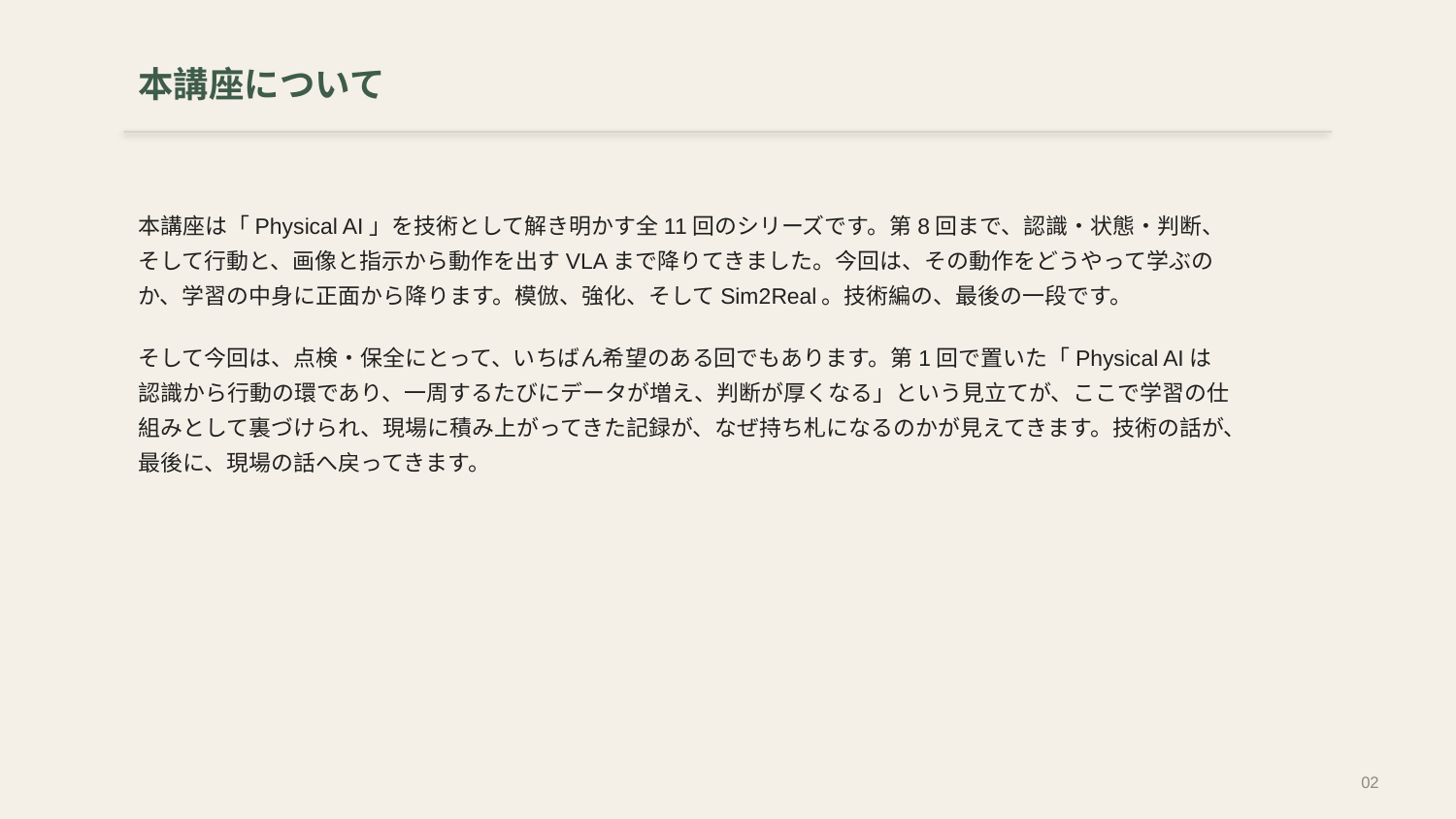

本講座について

本講座は「Physical AI」を技術として解き明かす全11回のシリーズです。第8回まで、認識・状態・判断、そして行動と、画像と指示から動作を出すVLAまで降りてきました。今回は、その動作をどうやって学ぶのか、学習の中身に正面から降ります。模倣、強化、そしてSim2Real。技術編の、最後の一段です。
そして今回は、点検・保全にとって、いちばん希望のある回でもあります。第1回で置いた「Physical AIは認識から行動の環であり、一周するたびにデータが増え、判断が厚くなる」という見立てが、ここで学習の仕組みとして裏づけられ、現場に積み上がってきた記録が、なぜ持ち札になるのかが見えてきます。技術の話が、最後に、現場の話へ戻ってきます。
02